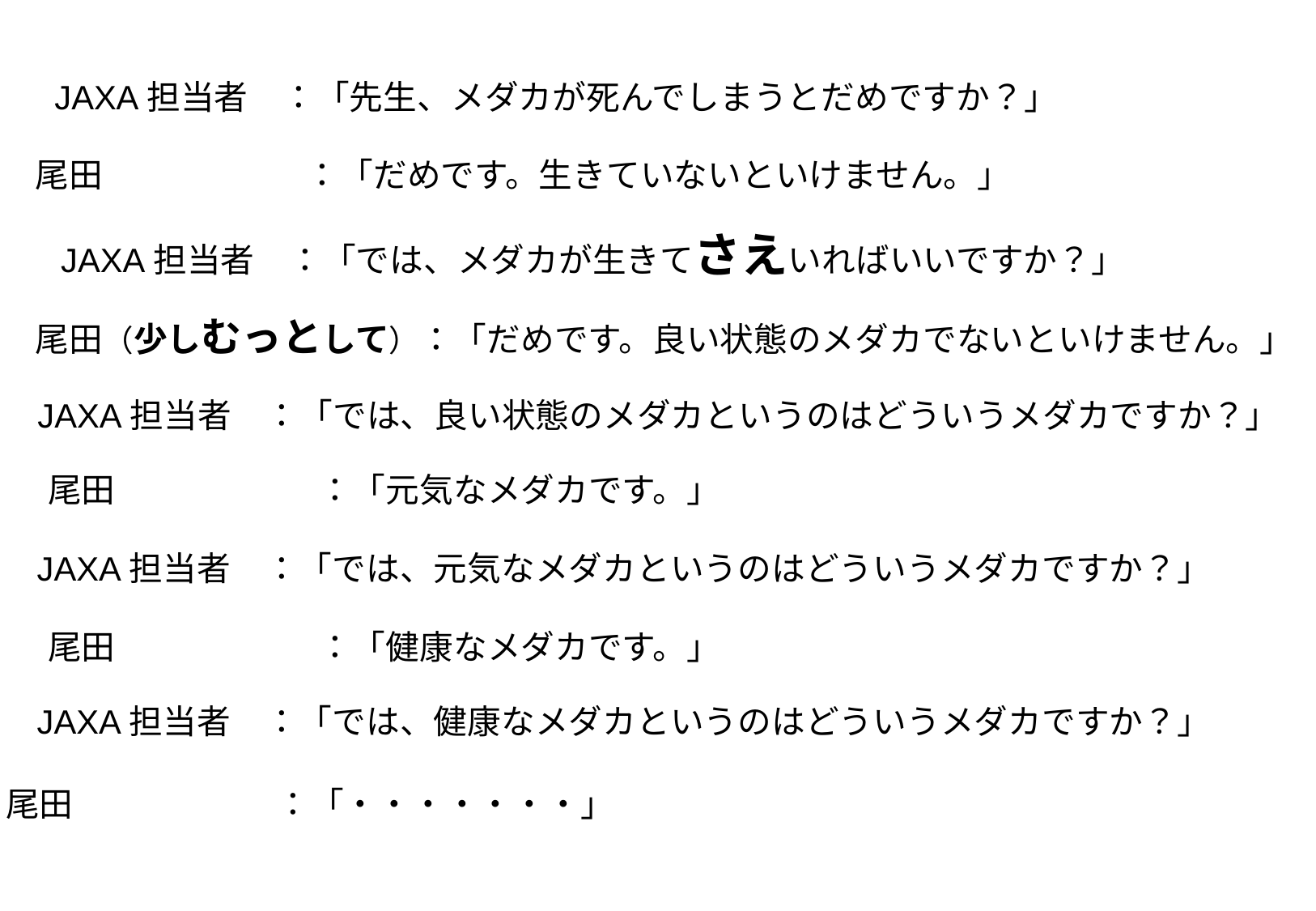

JAXA担当者　：「先生、メダカが死んでしまうとだめですか？」
尾田　　　　　　：「だめです。生きていないといけません。」
JAXA担当者　：「では、メダカが生きてさえいればいいですか？」
尾田（少しむっとして）：「だめです。良い状態のメダカでないといけません。」
JAXA担当者　：「では、良い状態のメダカというのはどういうメダカですか？」
尾田　　　　　　：「元気なメダカです。」
JAXA担当者　：「では、元気なメダカというのはどういうメダカですか？」
尾田　　　　　　：「健康なメダカです。」
JAXA担当者　：「では、健康なメダカというのはどういうメダカですか？」
尾田　　　　　　：「・・・・・・・」